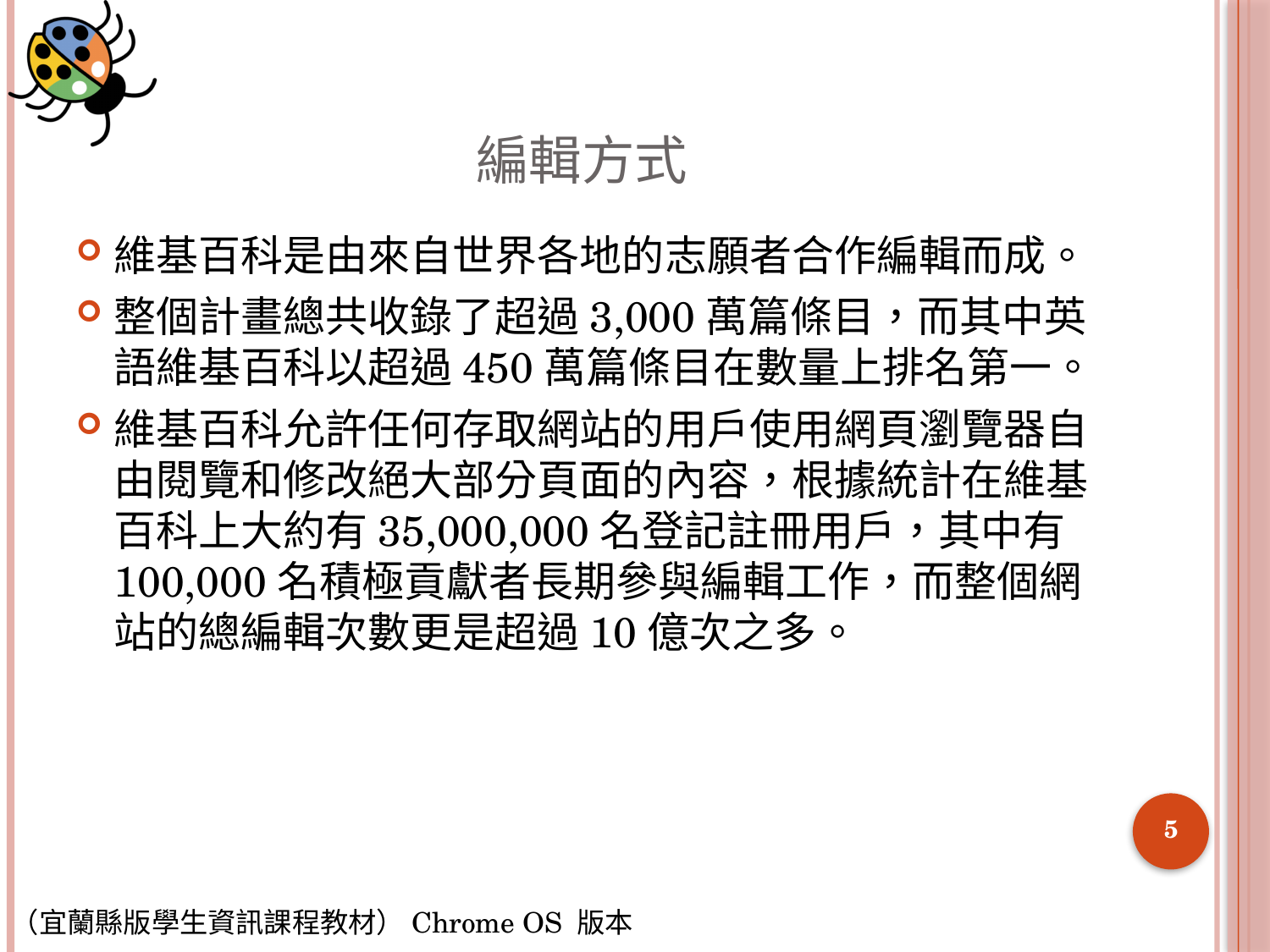

# 編輯方式
維基百科是由來自世界各地的志願者合作編輯而成。
整個計畫總共收錄了超過3,000萬篇條目，而其中英語維基百科以超過450萬篇條目在數量上排名第一。
維基百科允許任何存取網站的用戶使用網頁瀏覽器自由閱覽和修改絕大部分頁面的內容，根據統計在維基百科上大約有35,000,000名登記註冊用戶，其中有100,000名積極貢獻者長期參與編輯工作，而整個網站的總編輯次數更是超過10億次之多。
5